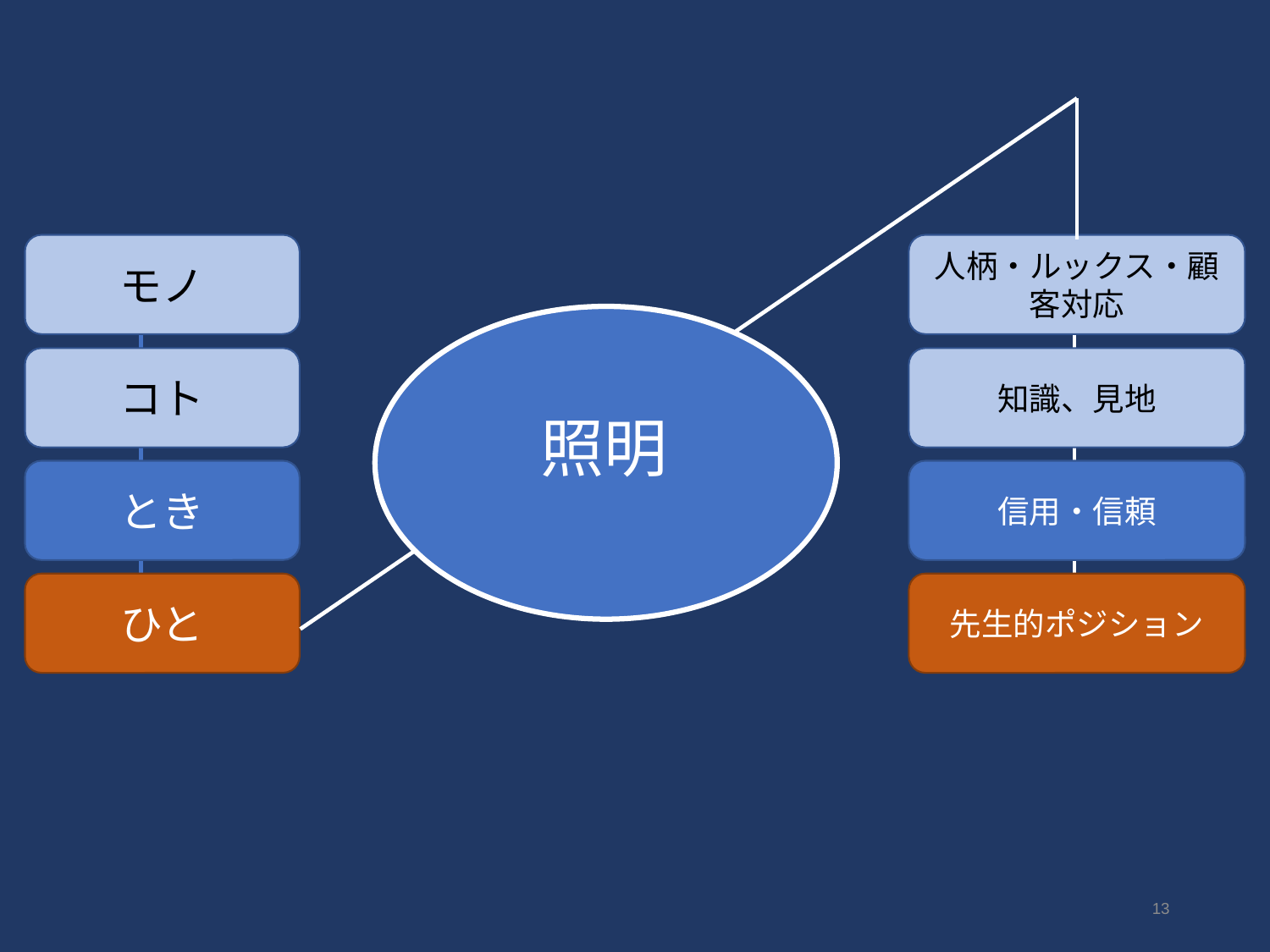

人柄・ルックス・顧客対応
モノ

知識、見地
コト
照明
信用・信頼
とき
先生的ポジション
ひと
13